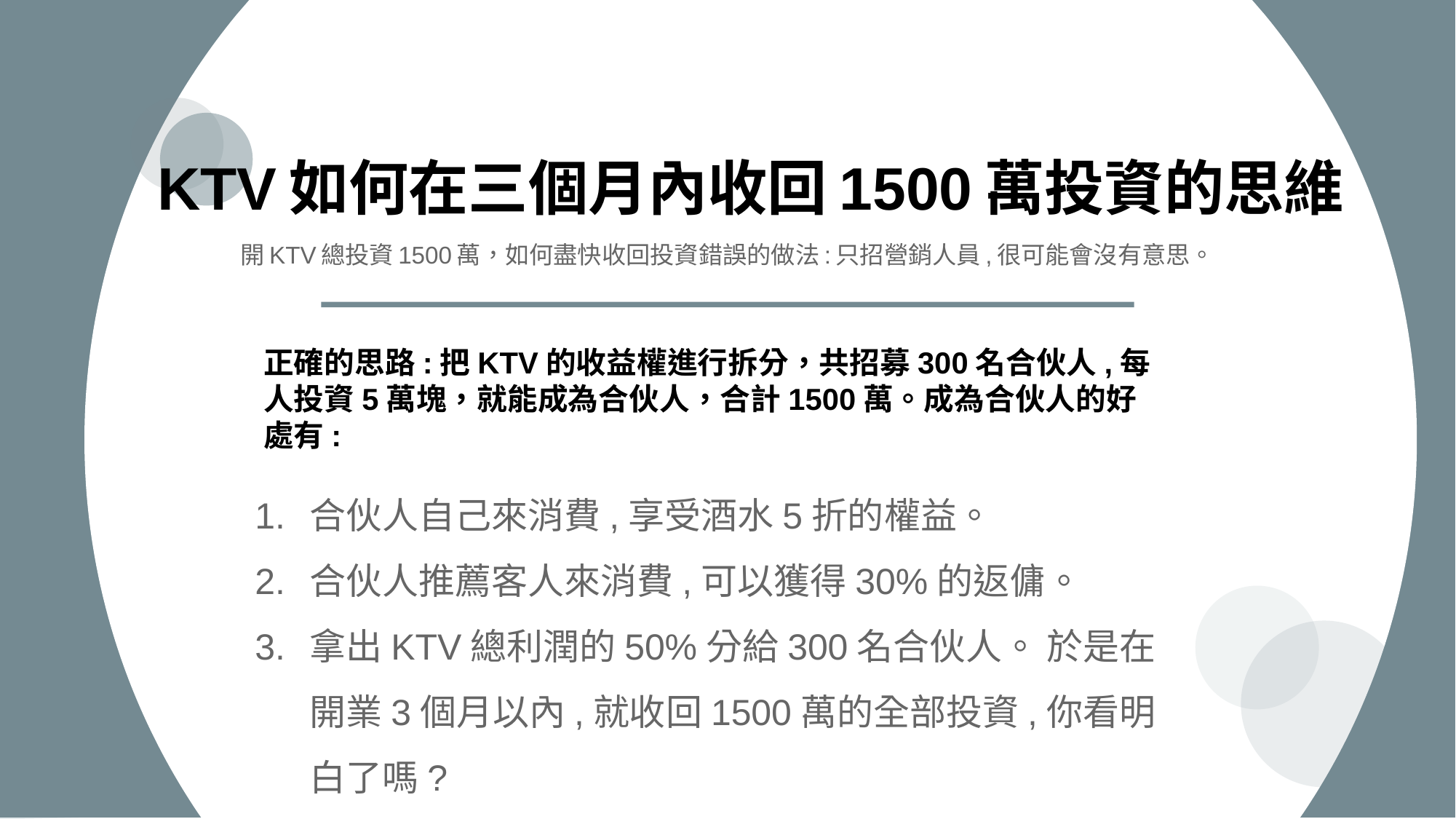

KTV如何在三個月內收回1500萬投資的思維

開KTV總投資1500萬，如何盡快收回投資錯誤的做法:只招營銷人員,很可能會沒有意思。

正確的思路:把KTV的收益權進行拆分，共招募300名合伙人,每人投資5萬塊，就能成為合伙人，合計1500萬。成為合伙人的好處有:
合伙人自己來消費,享受酒水5折的權益。
合伙人推薦客人來消費,可以獲得30%的返傭。
拿出KTV總利潤的50%分給300名合伙人。 於是在開業3個月以內,就收回1500萬的全部投資,你看明白了嗎?